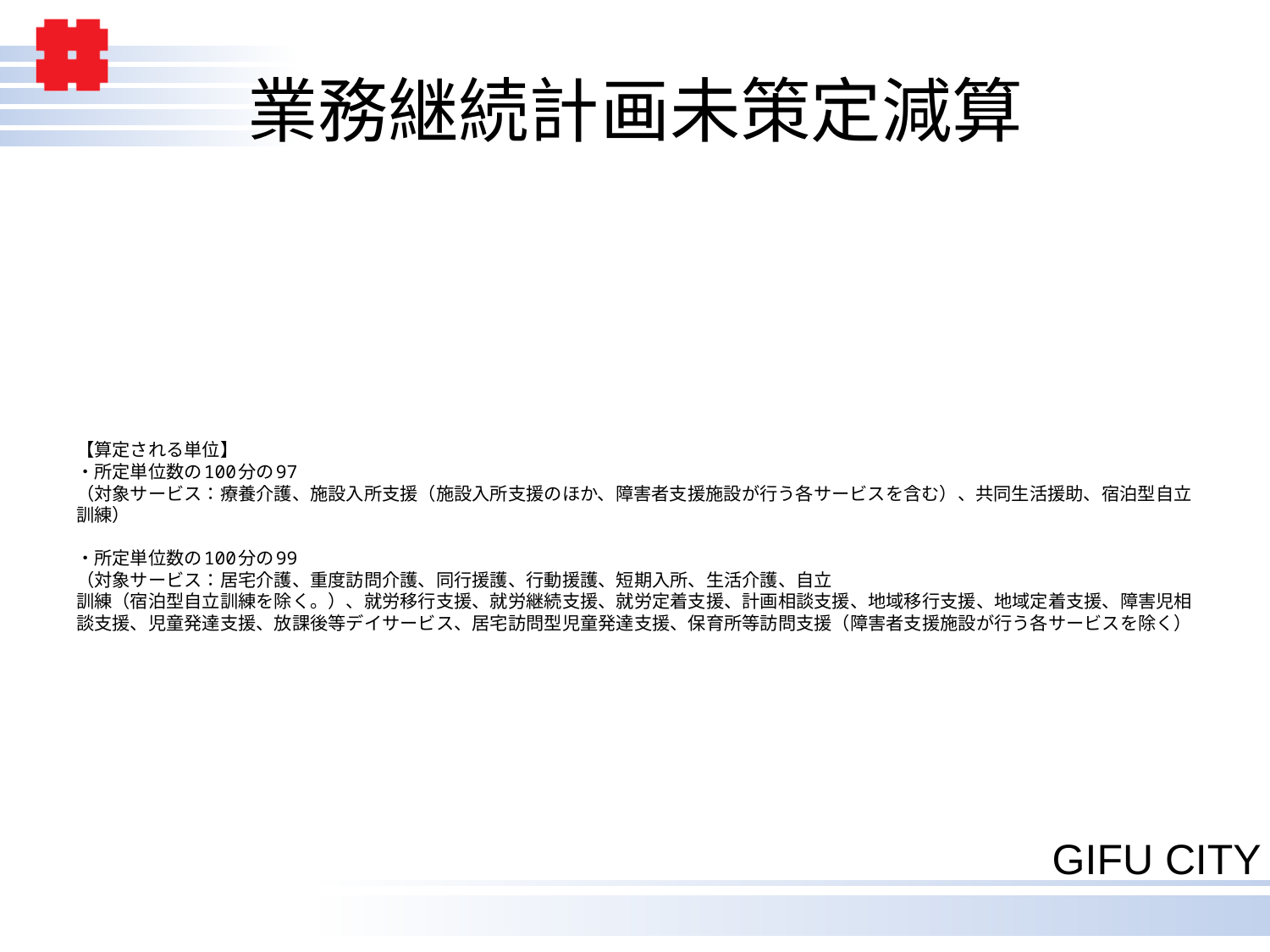

業務継続計画未策定減算
# 【算定される単位】 ・所定単位数の100分の97 （対象サービス：療養介護、施設入所支援（施設入所支援のほか、障害者支援施設が行う各サービスを含む）、共同生活援助、宿泊型自立訓練） ・所定単位数の100分の99 （対象サービス：居宅介護、重度訪問介護、同行援護、行動援護、短期入所、生活介護、自立 訓練（宿泊型自立訓練を除く。）、就労移行支援、就労継続支援、就労定着支援、計画相談支援、地域移行支援、地域定着支援、障害児相談支援、児童発達支援、放課後等デイサービス、居宅訪問型児童発達支援、保育所等訪問支援（障害者支援施設が行う各サービスを除く）